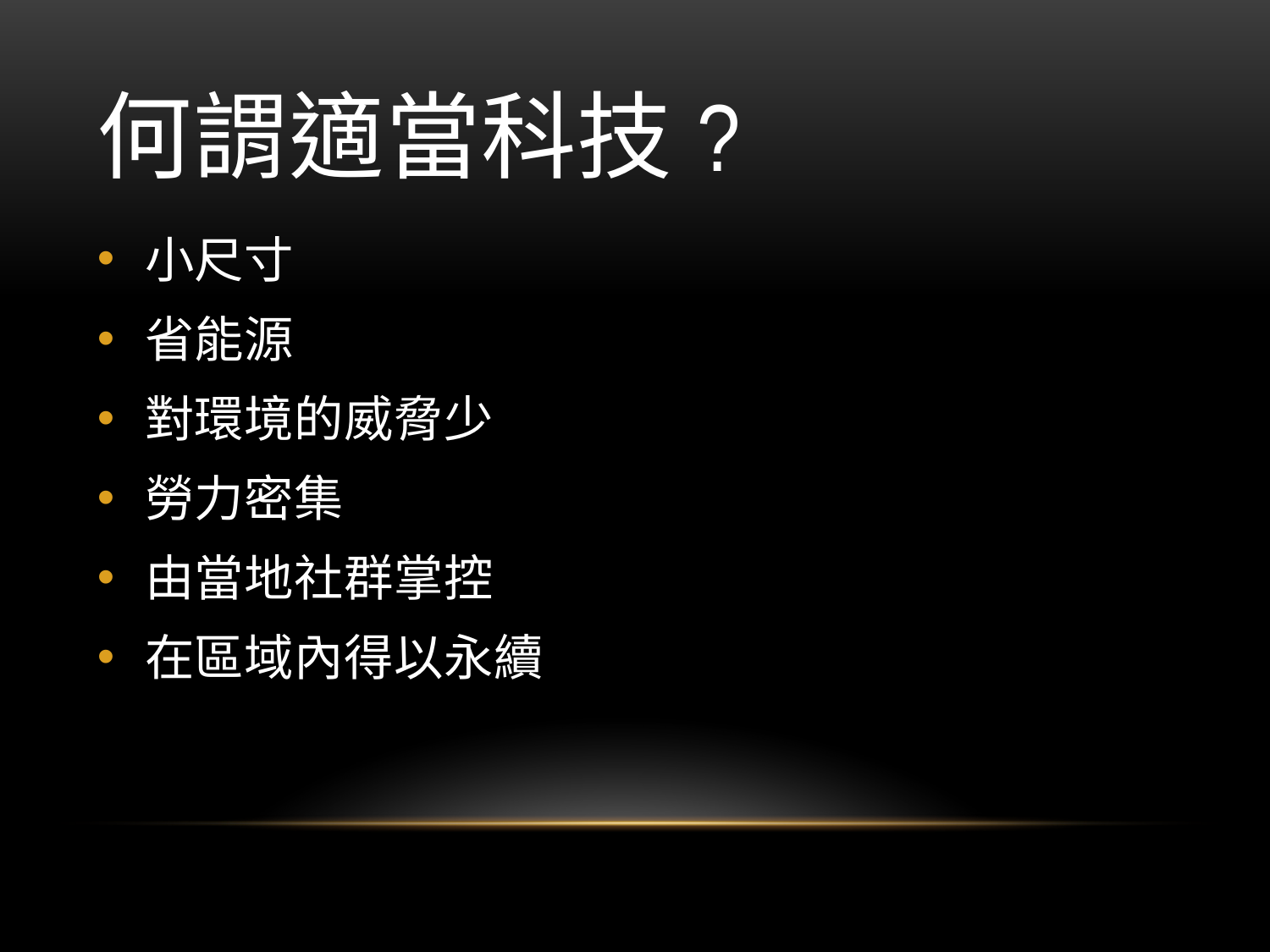

# 何謂適當科技?
小尺寸
省能源
對環境的威脅少
勞力密集
由當地社群掌控
在區域內得以永續